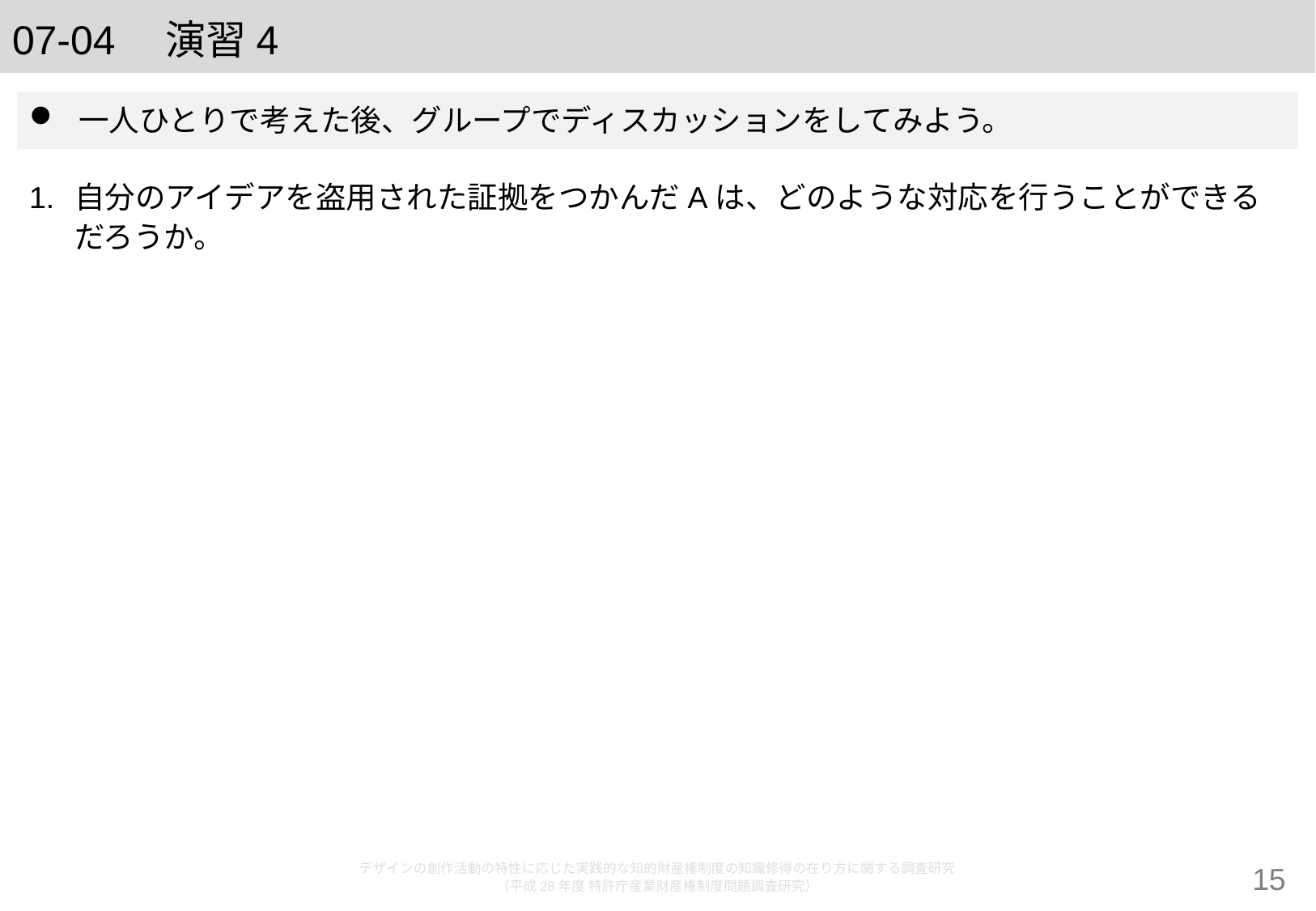

# 07-04　演習4
一人ひとりで考えた後、グループでディスカッションをしてみよう。
自分のアイデアを盗用された証拠をつかんだAは、どのような対応を行うことができるだろうか。
デザインの創作活動の特性に応じた実践的な知的財産権制度の知識修得の在り方に関する調査研究
（平成28年度 特許庁産業財産権制度問題調査研究）
15